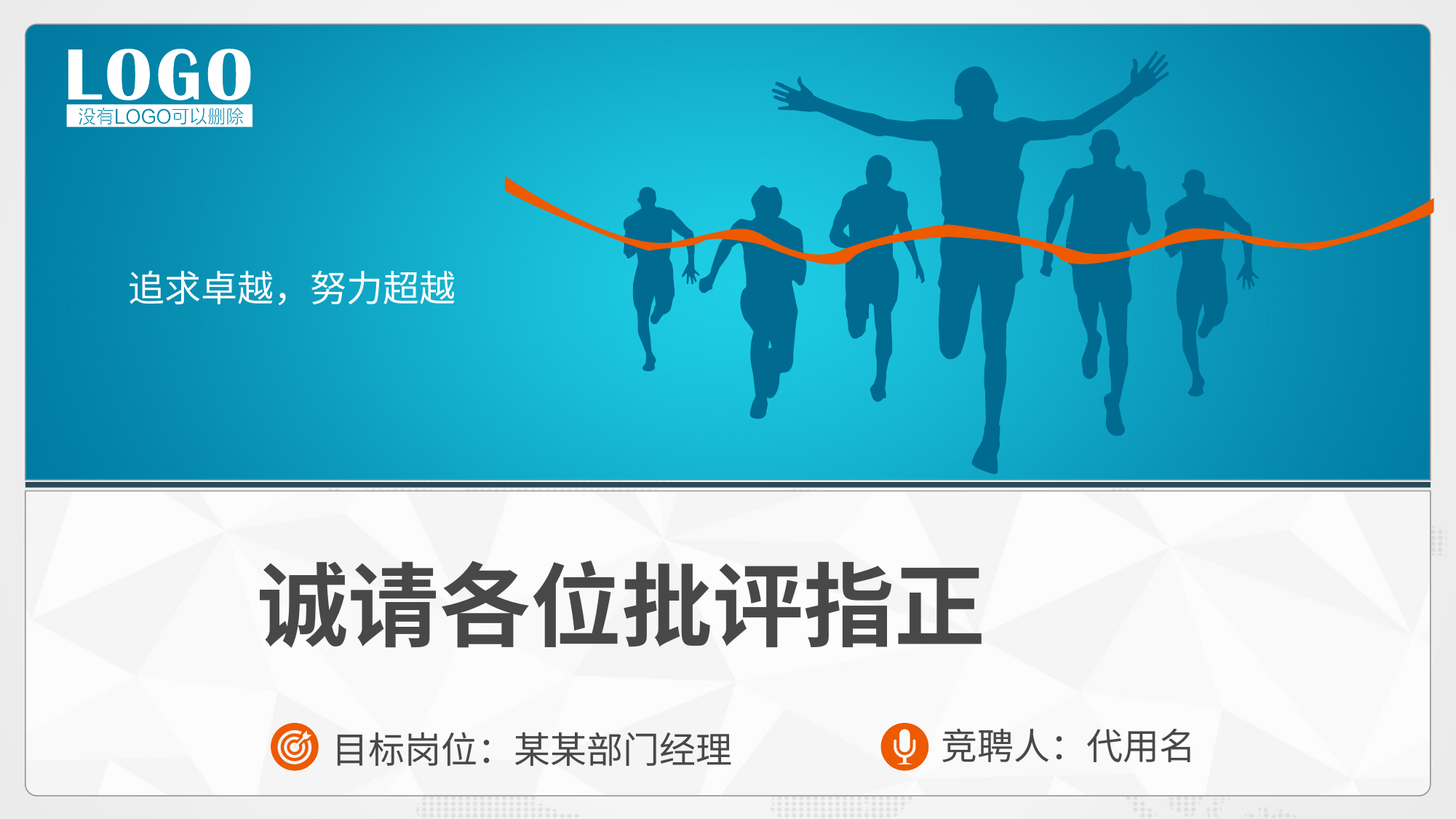

追求卓越，努力超越

诚请各位批评指正

竞聘人：代用名
目标岗位：某某部门经理